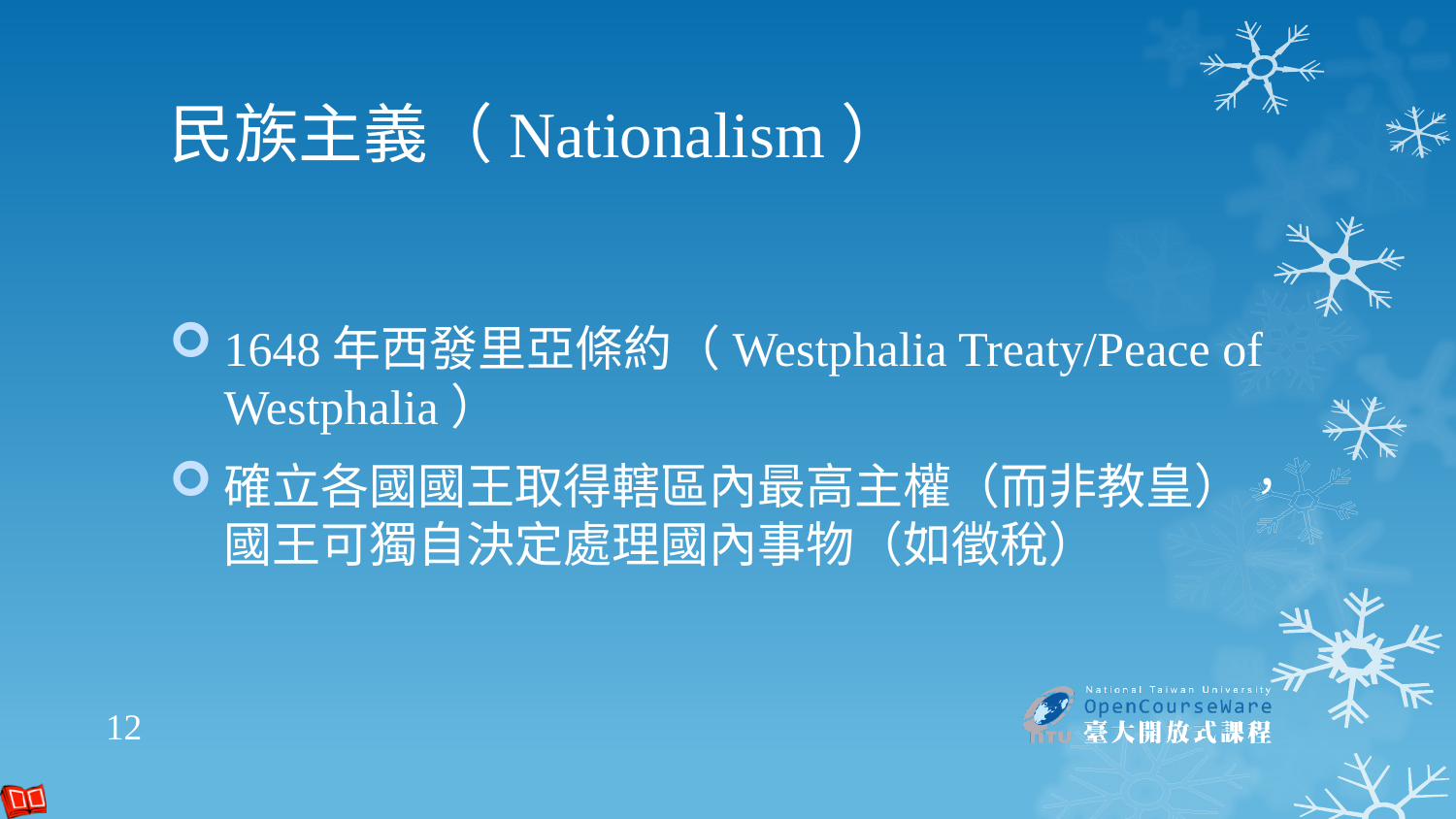

# 民族主義（Nationalism）
1648年西發里亞條約（Westphalia Treaty/Peace of Westphalia）
確立各國國王取得轄區內最高主權（而非教皇），國王可獨自決定處理國內事物（如徵稅）
12